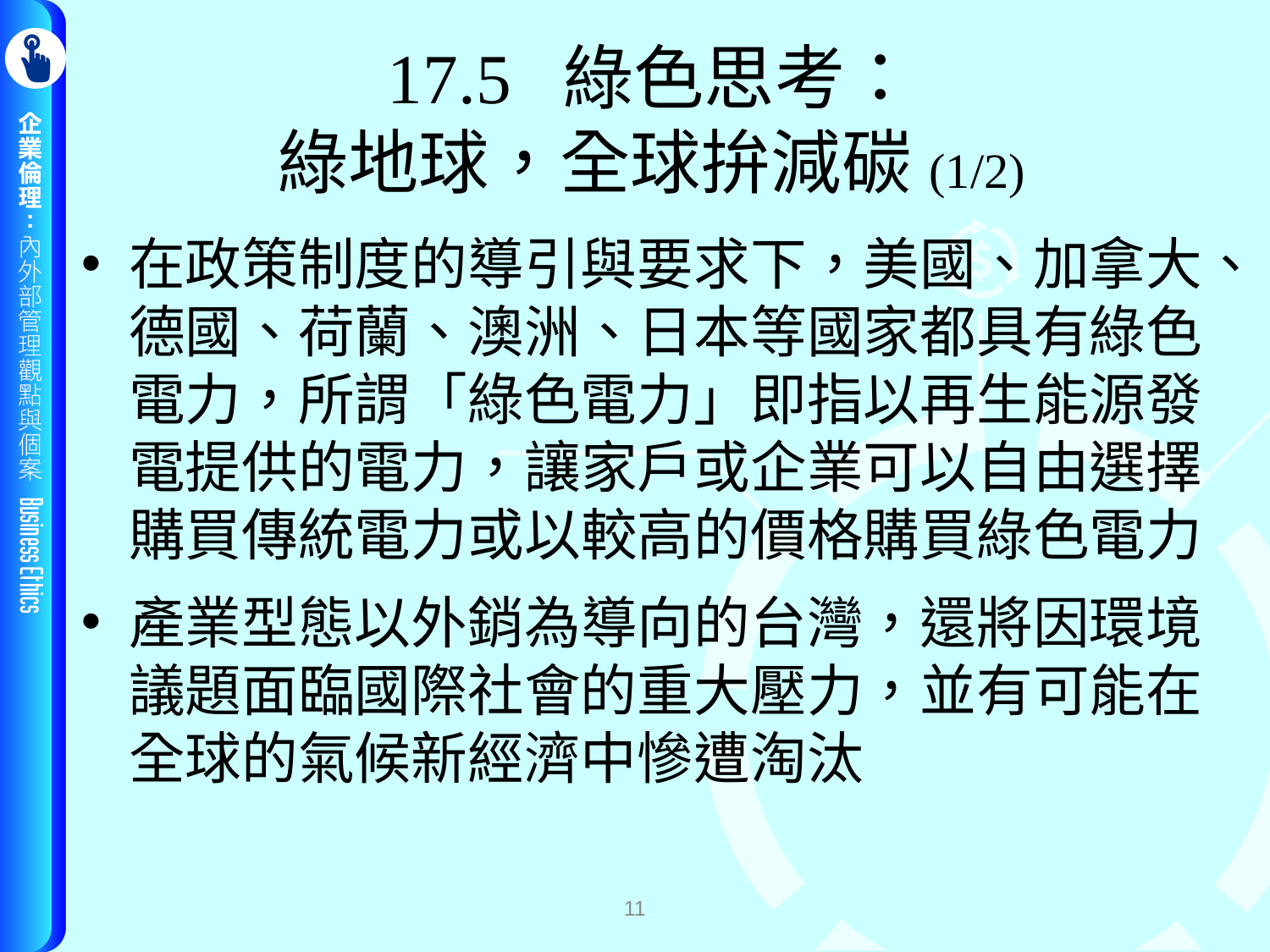

# 17.5  綠色思考： 綠地球，全球拚減碳(1/2)
在政策制度的導引與要求下，美國、加拿大、德國、荷蘭、澳洲、日本等國家都具有綠色電力，所謂「綠色電力」即指以再生能源發電提供的電力，讓家戶或企業可以自由選擇購買傳統電力或以較高的價格購買綠色電力
產業型態以外銷為導向的台灣，還將因環境議題面臨國際社會的重大壓力，並有可能在全球的氣候新經濟中慘遭淘汰
11